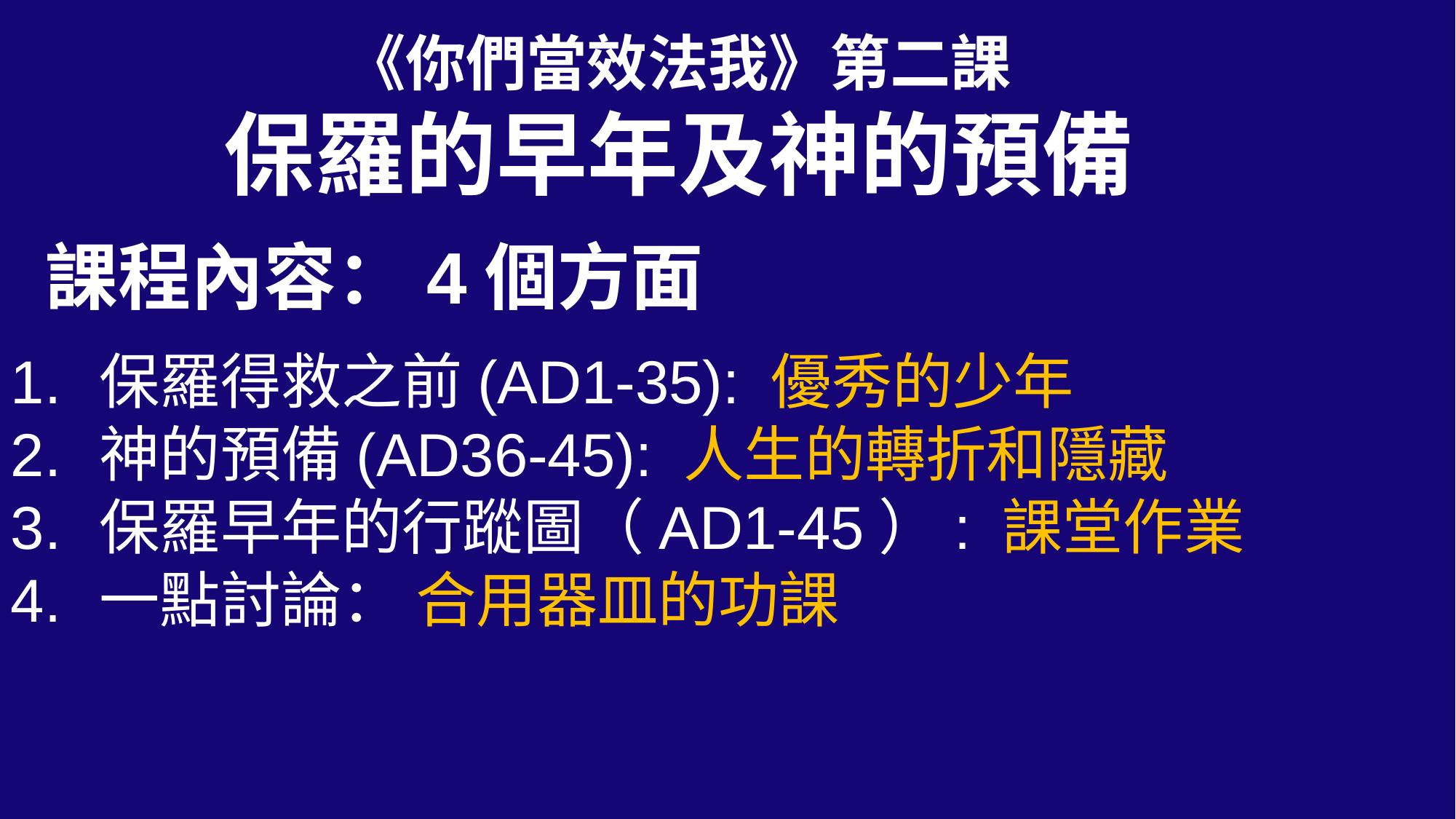

《你們當效法我》第二課
保羅的早年及神的預備
課程內容：4個方面
保羅得救之前(AD1-35): 優秀的少年
神的預備(AD36-45): 人生的轉折和隱藏
保羅早年的行蹤圖（AD1-45）: 課堂作業
一點討論： 合用器皿的功課